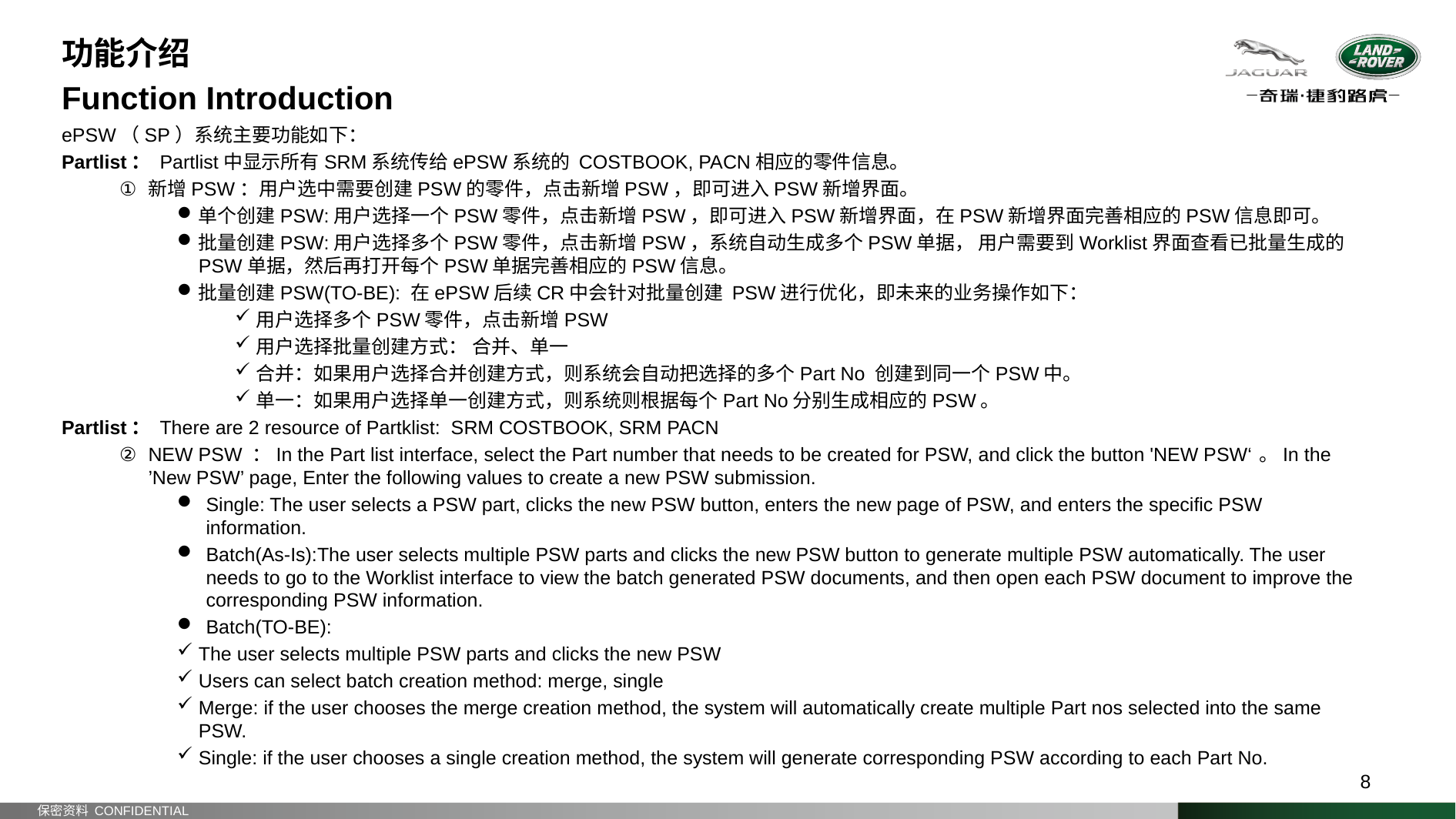

功能介绍
Function Introduction
ePSW（SP）系统主要功能如下：
Partlist： Partlist中显示所有SRM系统传给ePSW系统的 COSTBOOK, PACN相应的零件信息。
新增PSW：用户选中需要创建PSW的零件，点击新增PSW，即可进入PSW新增界面。
单个创建PSW:用户选择一个PSW零件，点击新增PSW，即可进入PSW新增界面，在PSW新增界面完善相应的PSW信息即可。
批量创建PSW:用户选择多个PSW零件，点击新增PSW，系统自动生成多个PSW单据， 用户需要到Worklist界面查看已批量生成的PSW单据，然后再打开每个PSW单据完善相应的PSW信息。
批量创建PSW(TO-BE): 在ePSW后续CR中会针对批量创建 PSW进行优化，即未来的业务操作如下：
用户选择多个PSW零件，点击新增PSW
用户选择批量创建方式： 合并、单一
合并：如果用户选择合并创建方式，则系统会自动把选择的多个Part No 创建到同一个PSW中。
单一：如果用户选择单一创建方式，则系统则根据每个Part No分别生成相应的PSW。
Partlist： There are 2 resource of Partklist:  SRM COSTBOOK, SRM PACN
NEW PSW ：In the Part list interface, select the Part number that needs to be created for PSW, and click the button 'NEW PSW‘。In the ’New PSW’ page, Enter the following values to create a new PSW submission.
Single: The user selects a PSW part, clicks the new PSW button, enters the new page of PSW, and enters the specific PSW information.
Batch(As-Is):The user selects multiple PSW parts and clicks the new PSW button to generate multiple PSW automatically. The user needs to go to the Worklist interface to view the batch generated PSW documents, and then open each PSW document to improve the corresponding PSW information.
Batch(TO-BE):
The user selects multiple PSW parts and clicks the new PSW
Users can select batch creation method: merge, single
Merge: if the user chooses the merge creation method, the system will automatically create multiple Part nos selected into the same PSW.
Single: if the user chooses a single creation method, the system will generate corresponding PSW according to each Part No.

8